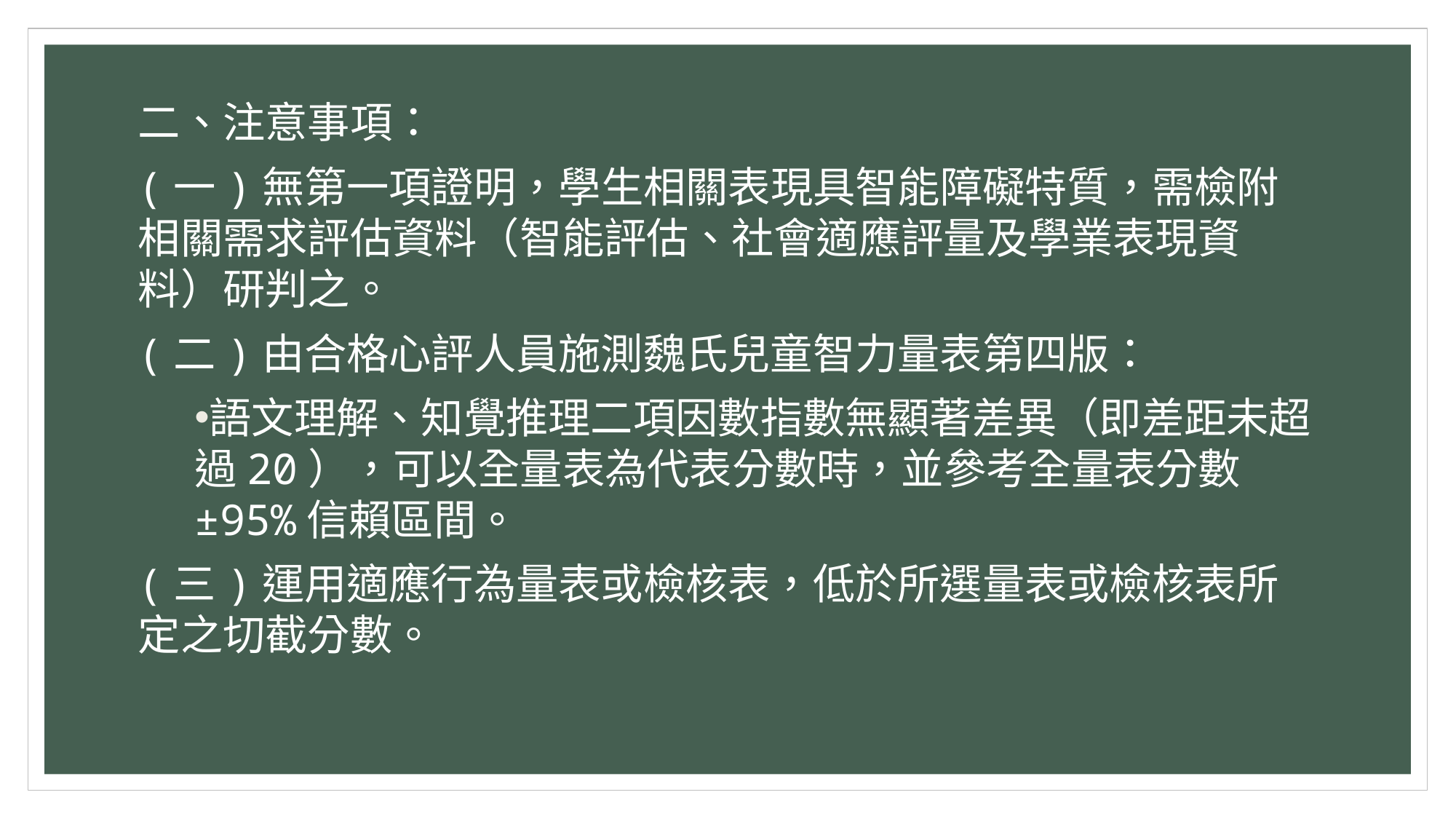

二、注意事項：
(一)無第一項證明，學生相關表現具智能障礙特質，需檢附相關需求評估資料（智能評估、社會適應評量及學業表現資料）研判之。
(二)由合格心評人員施測魏氏兒童智力量表第四版：
語文理解、知覺推理二項因數指數無顯著差異（即差距未超過20），可以全量表為代表分數時，並參考全量表分數±95%信賴區間。
(三)運用適應行為量表或檢核表，低於所選量表或檢核表所定之切截分數。